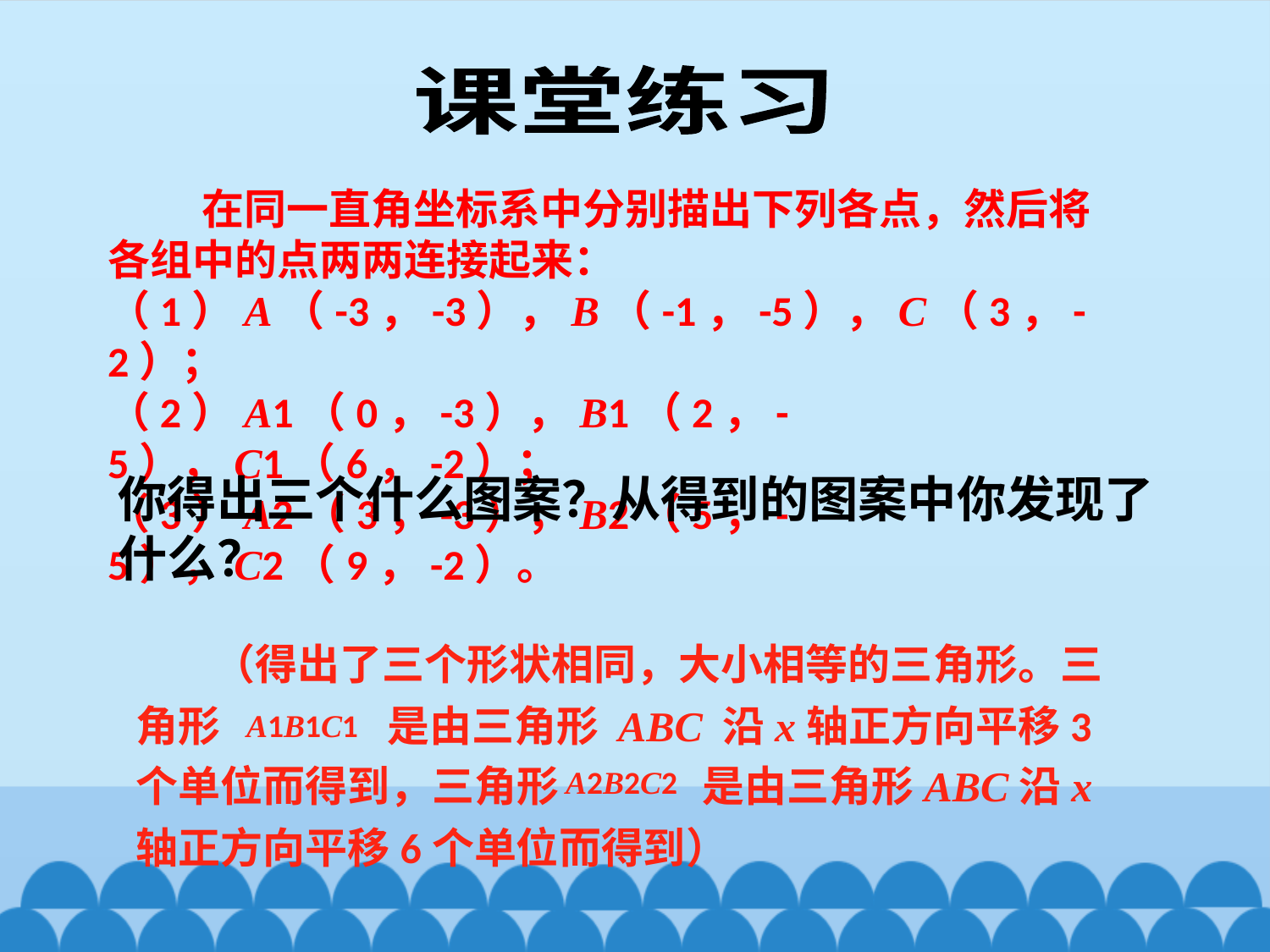

课堂练习
　　 在同一直角坐标系中分别描出下列各点，然后将各组中的点两两连接起来：
（1）A（-3，-3），B（-1，-5），C（3，-2）；
（2）A1（0，-3），B1（2，-5），C1（6，-2）；
（3）A2（3，-3），B2（5，-5），C2（9，-2）。
你得出三个什么图案？从得到的图案中你发现了什么？
       （得出了三个形状相同，大小相等的三角形。三角形             　是由三角形 ABC 沿x轴正方向平移3个单位而得到，三角形               是由三角形ABC沿x轴正方向平移6个单位而得到）
A1B1C1
A2B2C2